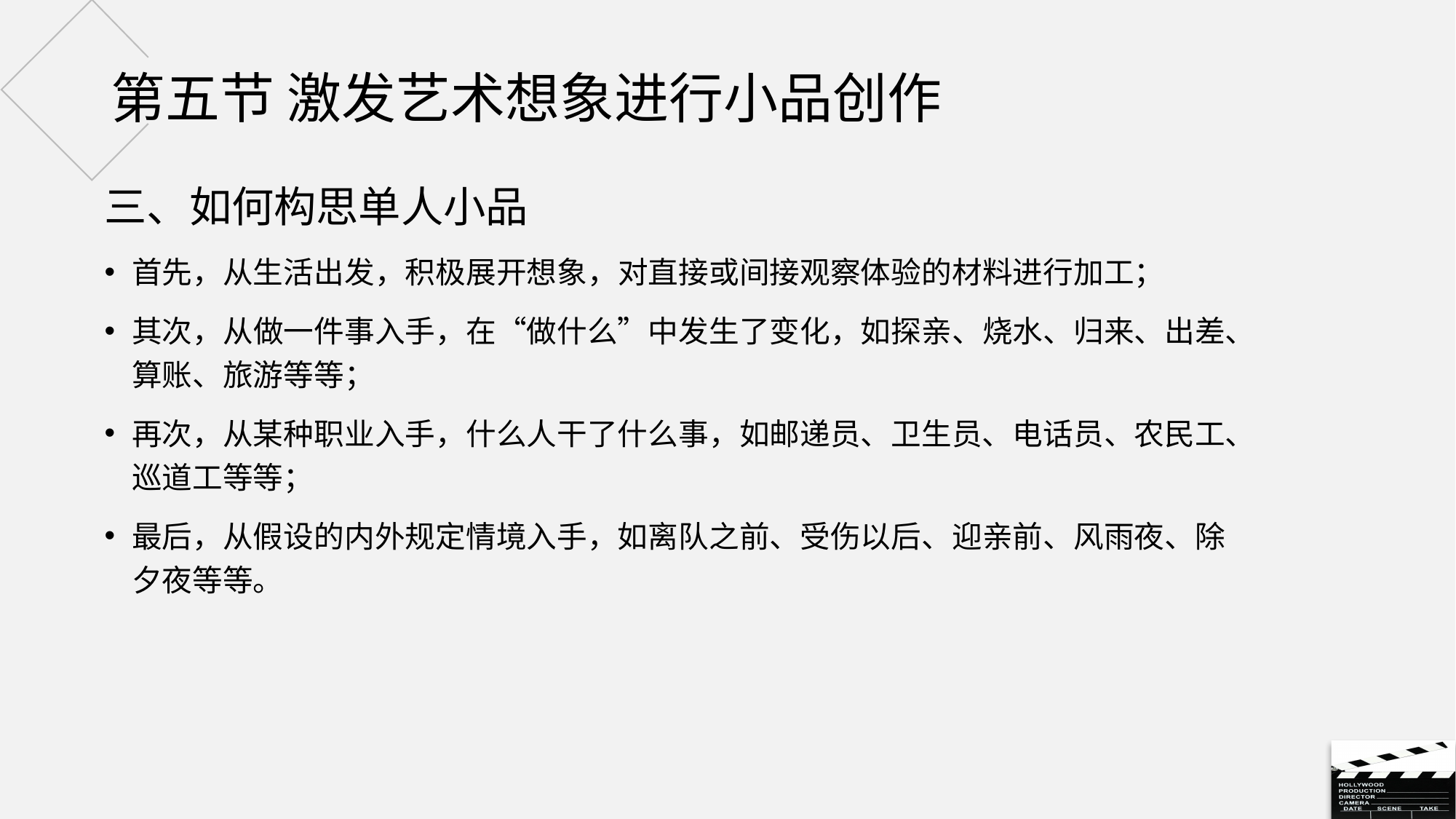

# 第五节 激发艺术想象进行小品创作
三、如何构思单人小品
首先，从生活出发，积极展开想象，对直接或间接观察体验的材料进行加工；
其次，从做一件事入手，在“做什么”中发生了变化，如探亲、烧水、归来、出差、算账、旅游等等；
再次，从某种职业入手，什么人干了什么事，如邮递员、卫生员、电话员、农民工、巡道工等等；
最后，从假设的内外规定情境入手，如离队之前、受伤以后、迎亲前、风雨夜、除夕夜等等。